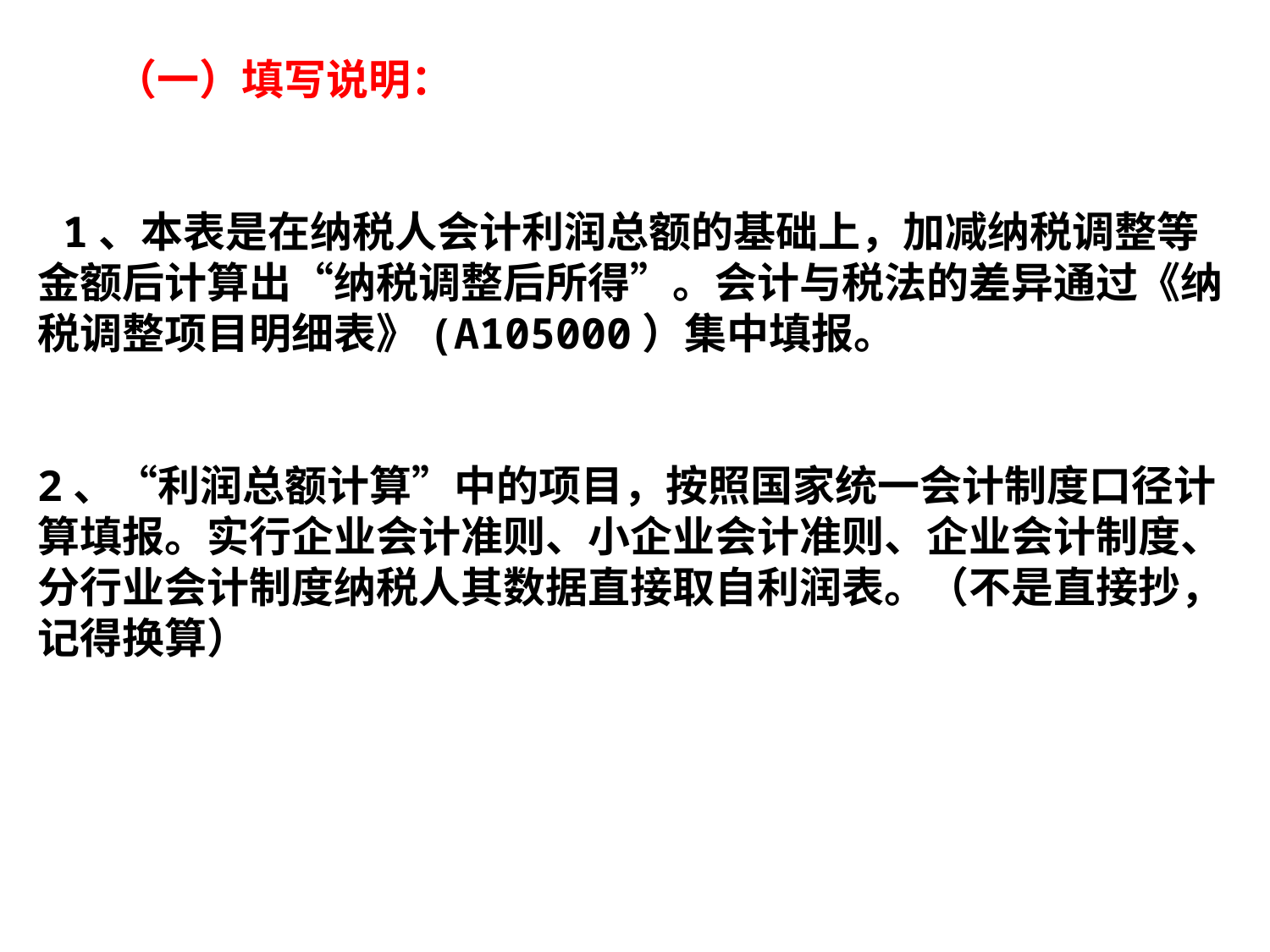

（一）填写说明：

 1、本表是在纳税人会计利润总额的基础上，加减纳税调整等金额后计算出“纳税调整后所得”。会计与税法的差异通过《纳税调整项目明细表》(A105000）集中填报。

2、“利润总额计算”中的项目，按照国家统一会计制度口径计算填报。实行企业会计准则、小企业会计准则、企业会计制度、分行业会计制度纳税人其数据直接取自利润表。（不是直接抄，记得换算）